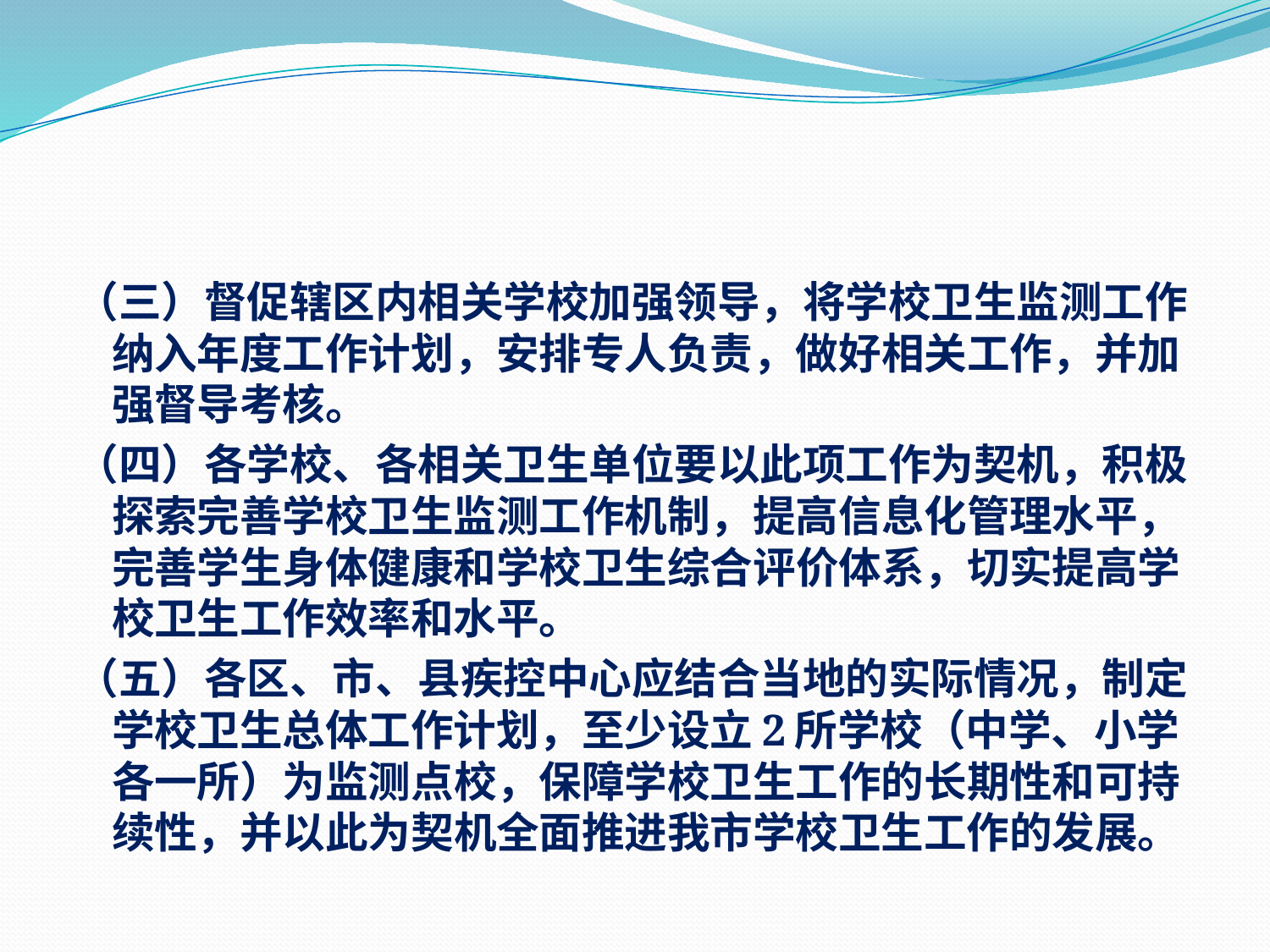

#
（三）督促辖区内相关学校加强领导，将学校卫生监测工作纳入年度工作计划，安排专人负责，做好相关工作，并加强督导考核。
（四）各学校、各相关卫生单位要以此项工作为契机，积极探索完善学校卫生监测工作机制，提高信息化管理水平，完善学生身体健康和学校卫生综合评价体系，切实提高学校卫生工作效率和水平。
（五）各区、市、县疾控中心应结合当地的实际情况，制定学校卫生总体工作计划，至少设立2所学校（中学、小学各一所）为监测点校，保障学校卫生工作的长期性和可持续性，并以此为契机全面推进我市学校卫生工作的发展。